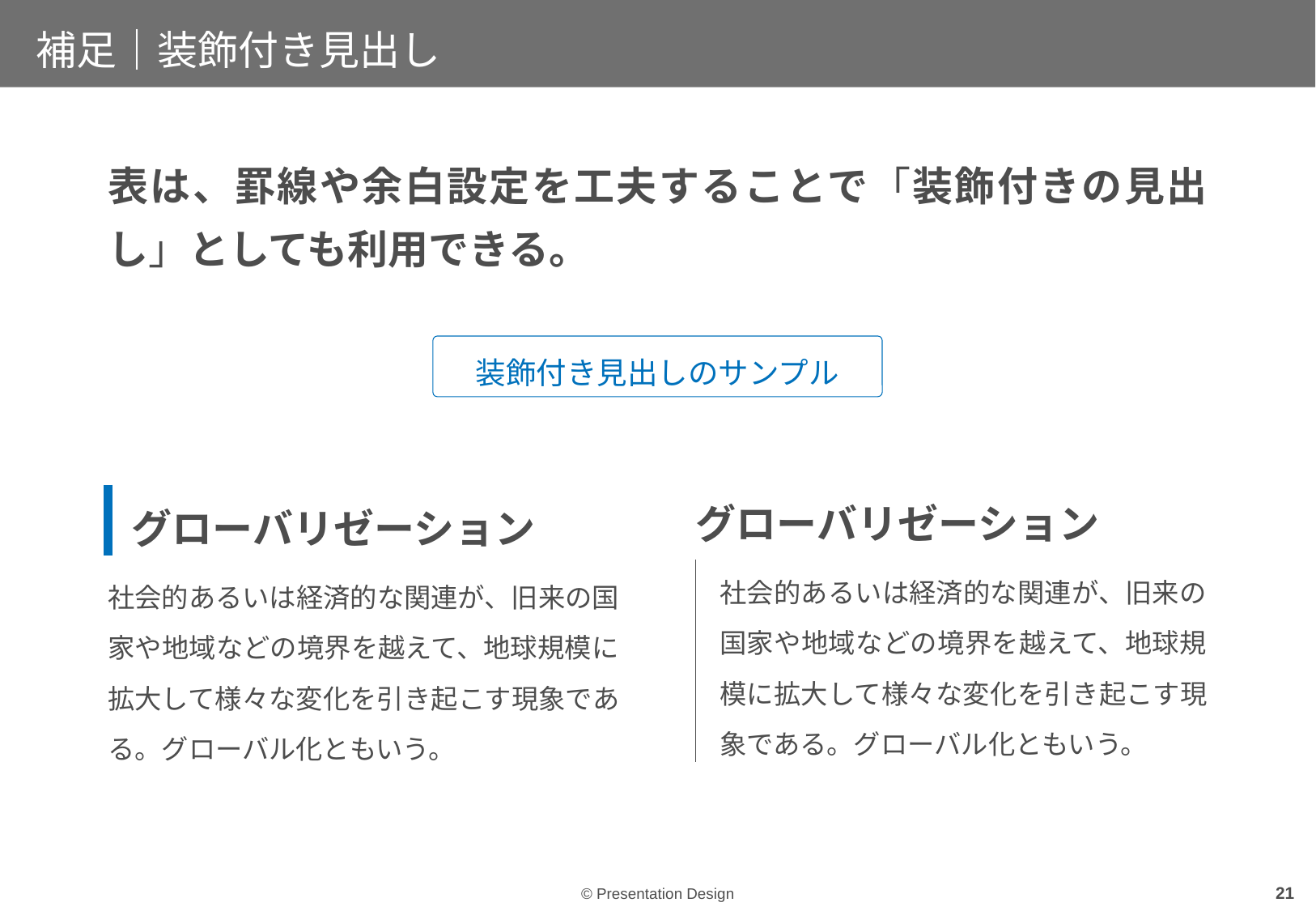

# 補足｜装飾付き見出し
表は、罫線や余白設定を工夫することで「装飾付きの見出し」としても利用できる。
装飾付き見出しのサンプル
| グローバリゼーション |
| --- |
| 社会的あるいは経済的な関連が、旧来の国家や地域などの境界を越えて、地球規模に拡大して様々な変化を引き起こす現象である。グローバル化ともいう。 |
| グローバリゼーション |
| --- |
| 社会的あるいは経済的な関連が、旧来の国家や地域などの境界を越えて、地球規模に拡大して様々な変化を引き起こす現象である。グローバル化ともいう。 |

21